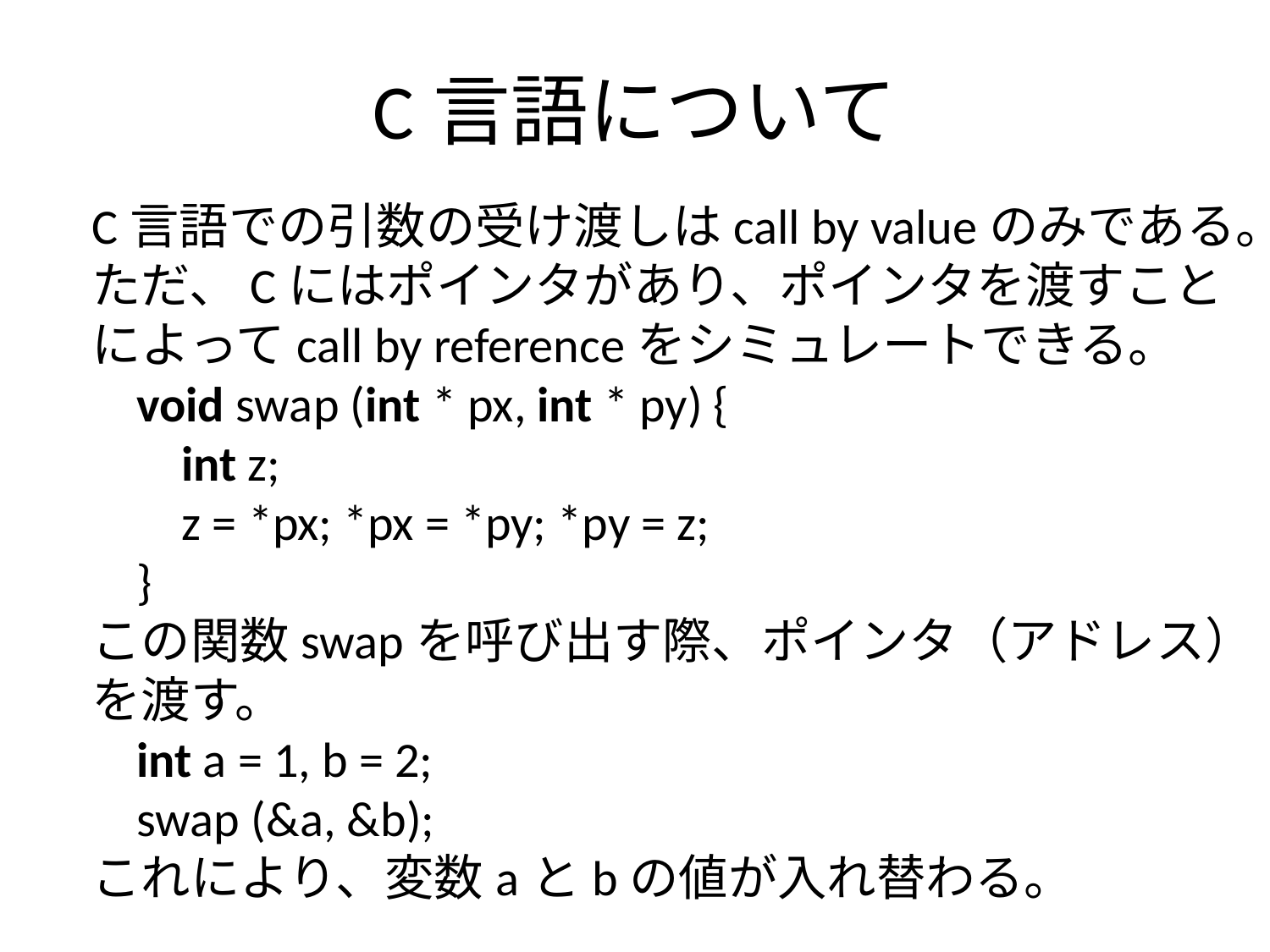

# C言語について
C言語での引数の受け渡しはcall by valueのみである。
ただ、Cにはポインタがあり、ポインタを渡すことによってcall by referenceをシミュレートできる。
    void swap (int * px, int * py) {
        int z;
        z = *px; *px = *py; *py = z;
    }
この関数swapを呼び出す際、ポインタ（アドレス）を渡す。
    int a = 1, b = 2;
    swap (&a, &b);
これにより、変数aとbの値が入れ替わる。